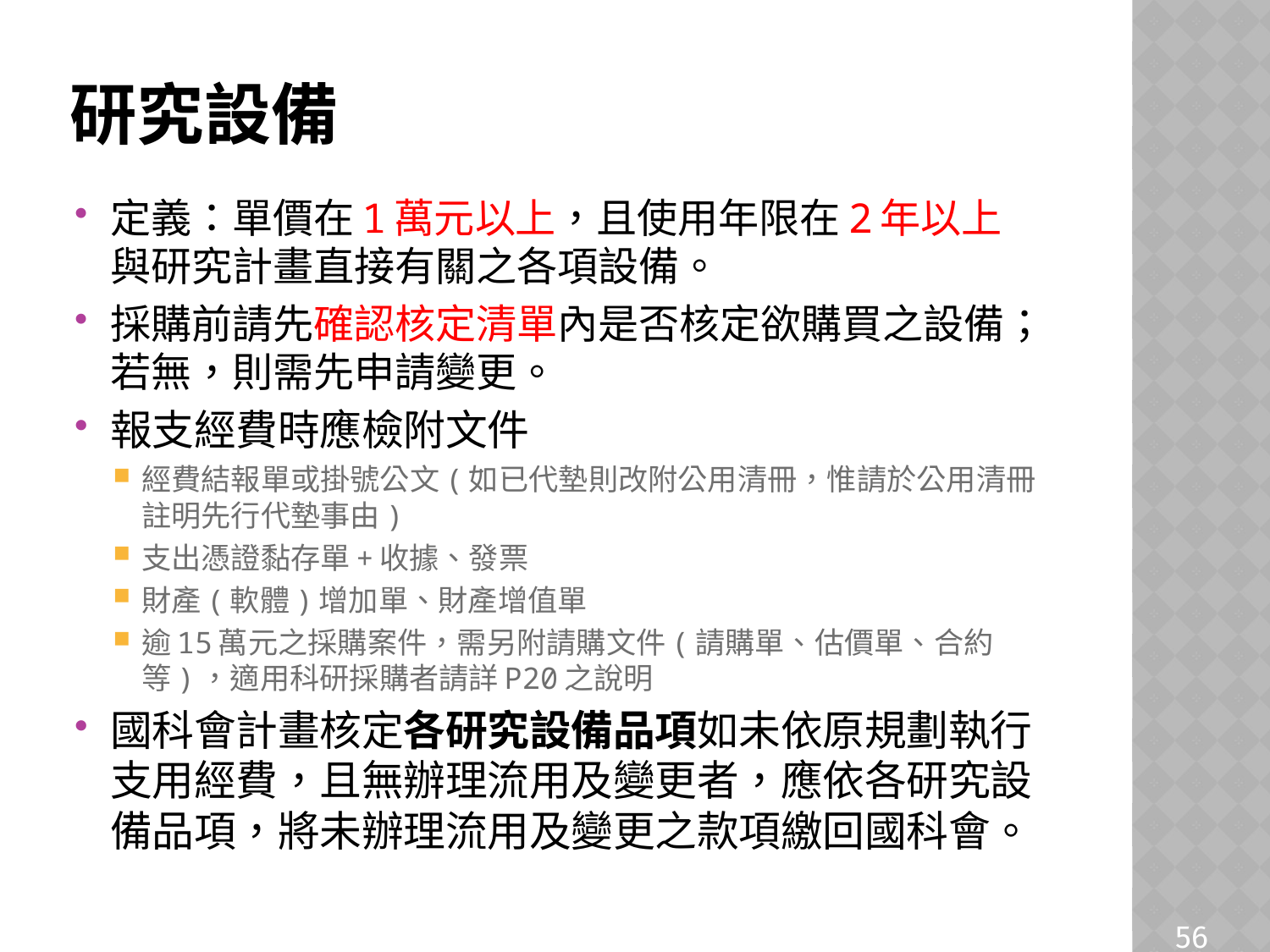

# 研究設備
定義：單價在1萬元以上，且使用年限在2年以上與研究計畫直接有關之各項設備。
採購前請先確認核定清單內是否核定欲購買之設備；若無，則需先申請變更。
報支經費時應檢附文件
經費結報單或掛號公文(如已代墊則改附公用清冊，惟請於公用清冊註明先行代墊事由)
支出憑證黏存單+收據、發票
財產(軟體)增加單、財產增值單
逾15萬元之採購案件，需另附請購文件(請購單、估價單、合約等)，適用科研採購者請詳P20之說明
國科會計畫核定各研究設備品項如未依原規劃執行支用經費，且無辦理流用及變更者，應依各研究設備品項，將未辦理流用及變更之款項繳回國科會。
56